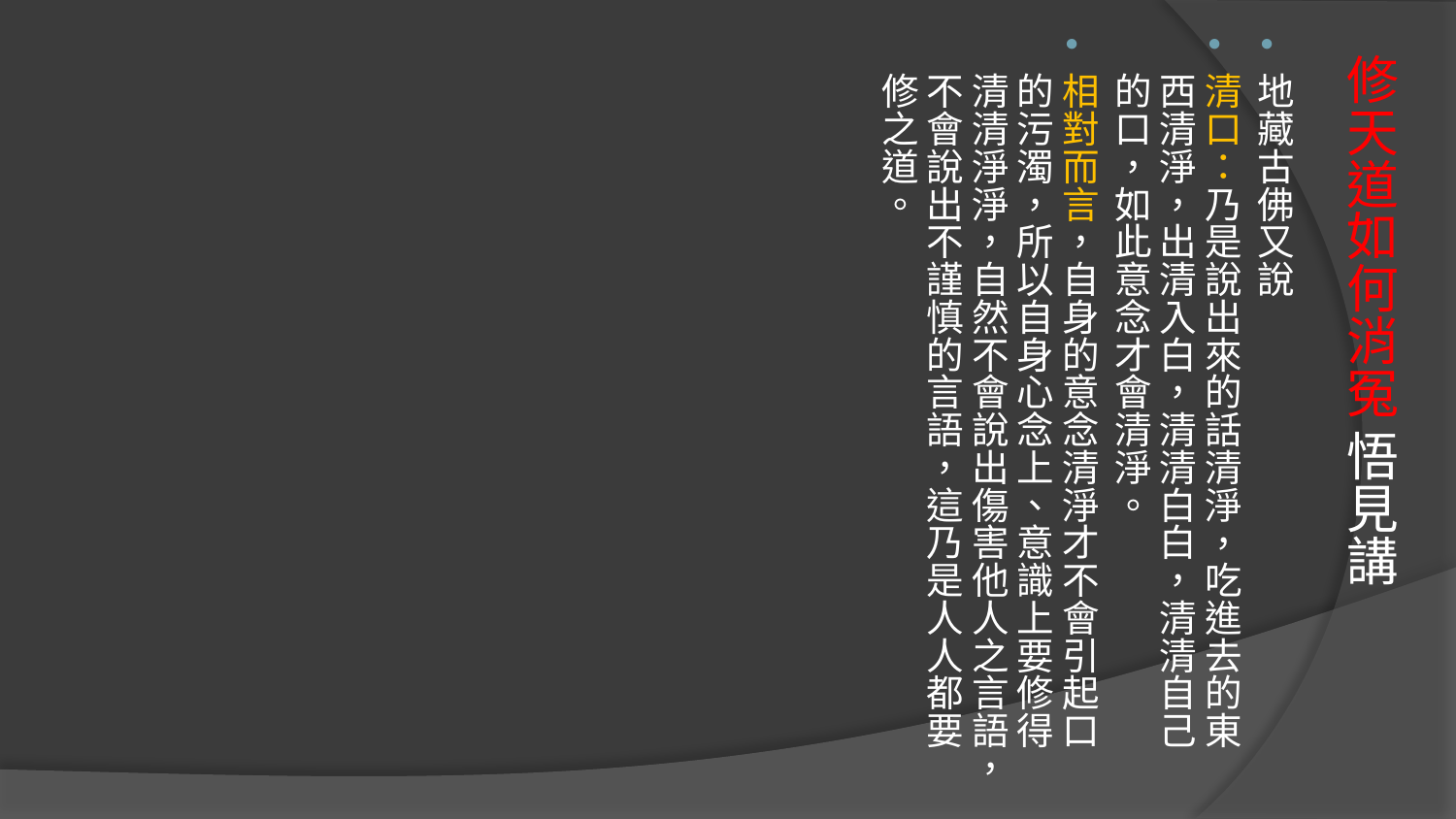

地藏古佛又說
清口：乃是說出來的話清淨，吃進去的東西清淨，出清入白，清清白白，清清自己的口，如此意念才會清淨。
相對而言，自身的意念清淨才不會引起口的污濁，所以自身心念上、意識上要修得清清淨淨，自然不會說出傷害他人之言語，不會說出不謹慎的言語，這乃是人人都要修之道。

# 修天道如何消冤 悟見講